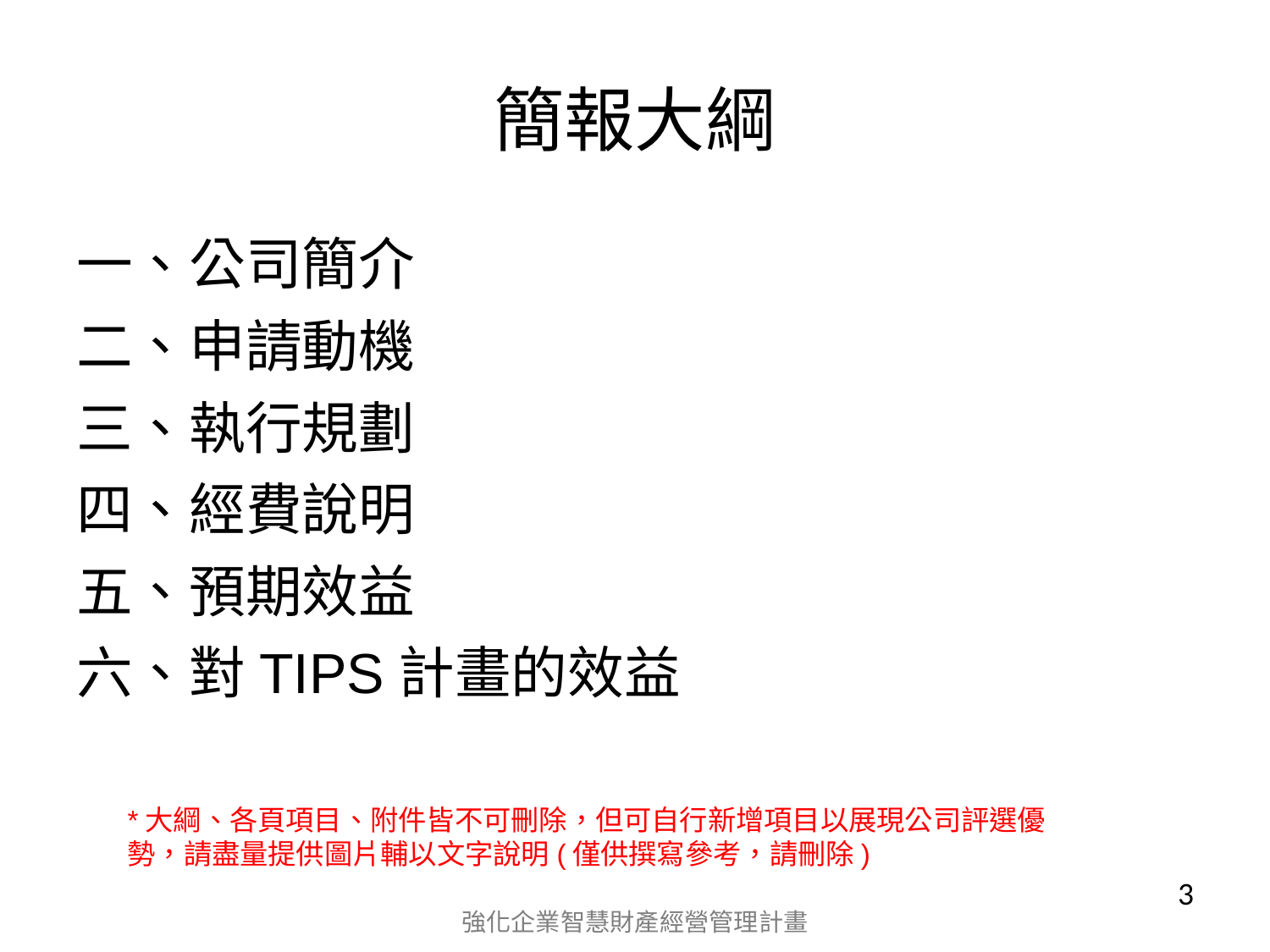

# 簡報大綱
一、公司簡介
二、申請動機
三、執行規劃
四、經費說明
五、預期效益
六、對TIPS計畫的效益
*大綱、各頁項目、附件皆不可刪除，但可自行新增項目以展現公司評選優勢，請盡量提供圖片輔以文字說明(僅供撰寫參考，請刪除)
3
強化企業智慧財產經營管理計畫